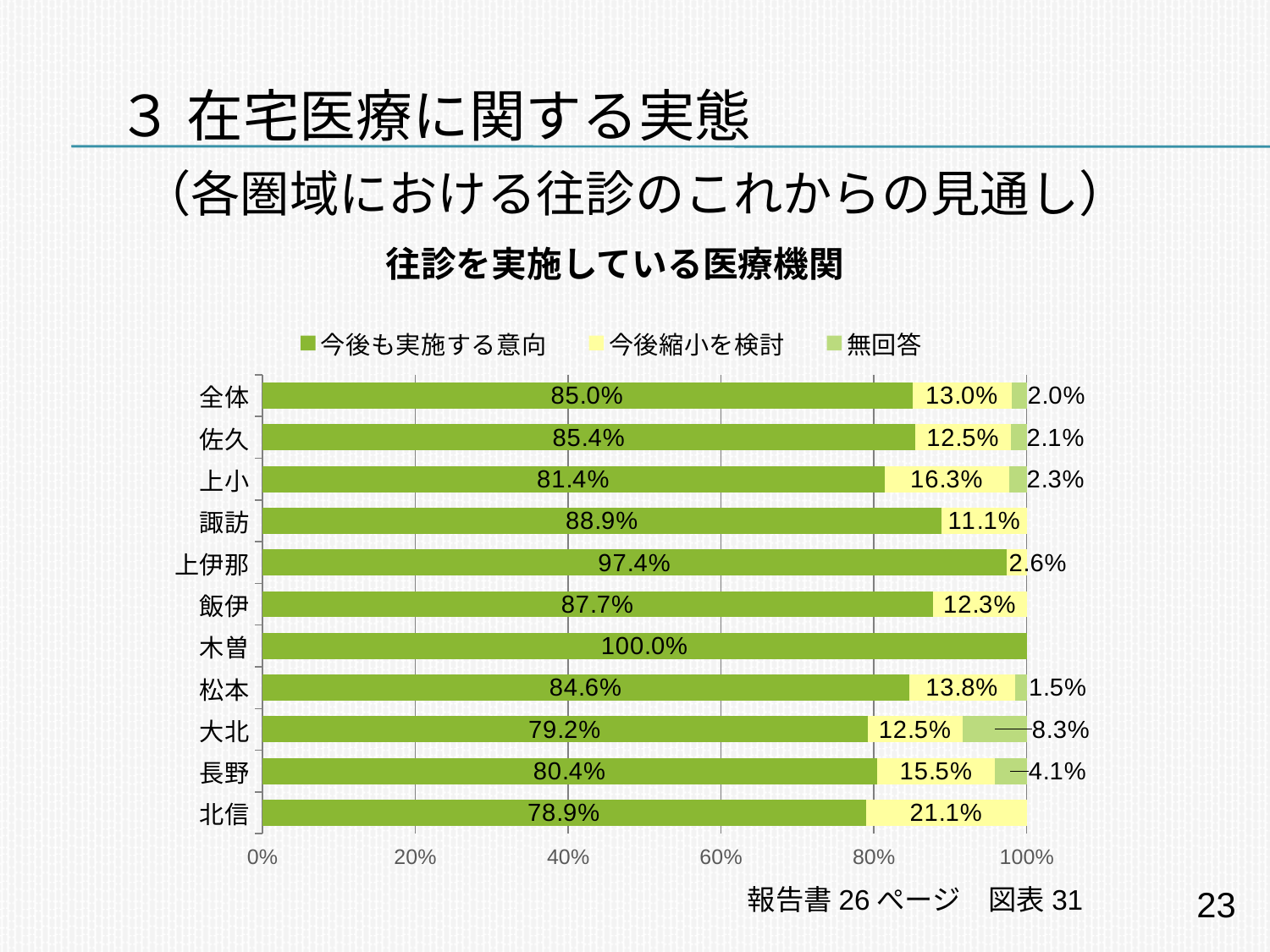

# ３ 在宅医療に関する実態
（各圏域における往診のこれからの見通し）
往診を実施している医療機関

### Chart

| Category | 今後も実施する意向 | 今後縮小を検討 | 無回答 |
|---|---|---|---|
| 全体 | 0.8503937007874015 | 0.1299212598425197 | 0.019685039370078813 |
| 佐久 | 0.8541666666666665 | 0.125 | 0.020833333333333412 |
| 上小 | 0.813953488372093 | 0.16279069767441864 | 0.023255813953488372 |
| 諏訪 | 0.8888888888888888 | 0.1111111111111111 | 0.0 |
| 上伊那 | 0.9736842105263188 | 0.026315789473684216 | 0.0 |
| 飯伊 | 0.8771929824561406 | 0.12280701754385964 | 0.0 |
| 木曽 | 1.0 | 0.0 | 0.0 |
| 松本 | 0.8461538461538491 | 0.1384615384615389 | 0.015384615384615444 |
| 大北 | 0.7916666666666665 | 0.125 | 0.08333333333333334 |
| 長野 | 0.8041237113402062 | 0.15463917525773196 | 0.041237113402061855 |
| 北信 | 0.7894736842105263 | 0.21052631578947437 | 0.0 |
報告書26ぺージ　図表31
23